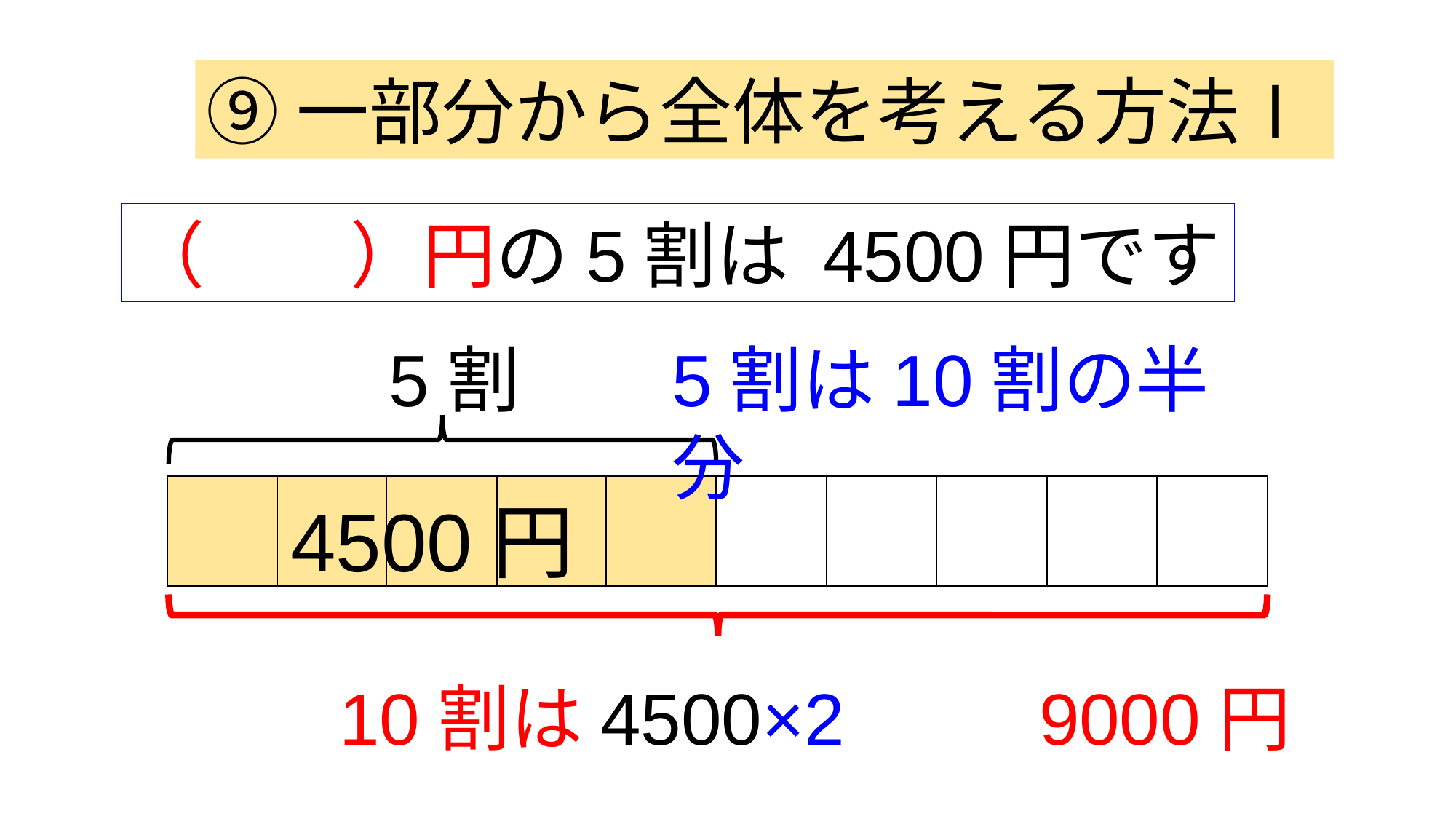

⑨一部分から全体を考える方法Ⅰ

（　　）円の5割は 4500円です
5割
5割は10割の半分

4500円
10割は4500×2
9000円